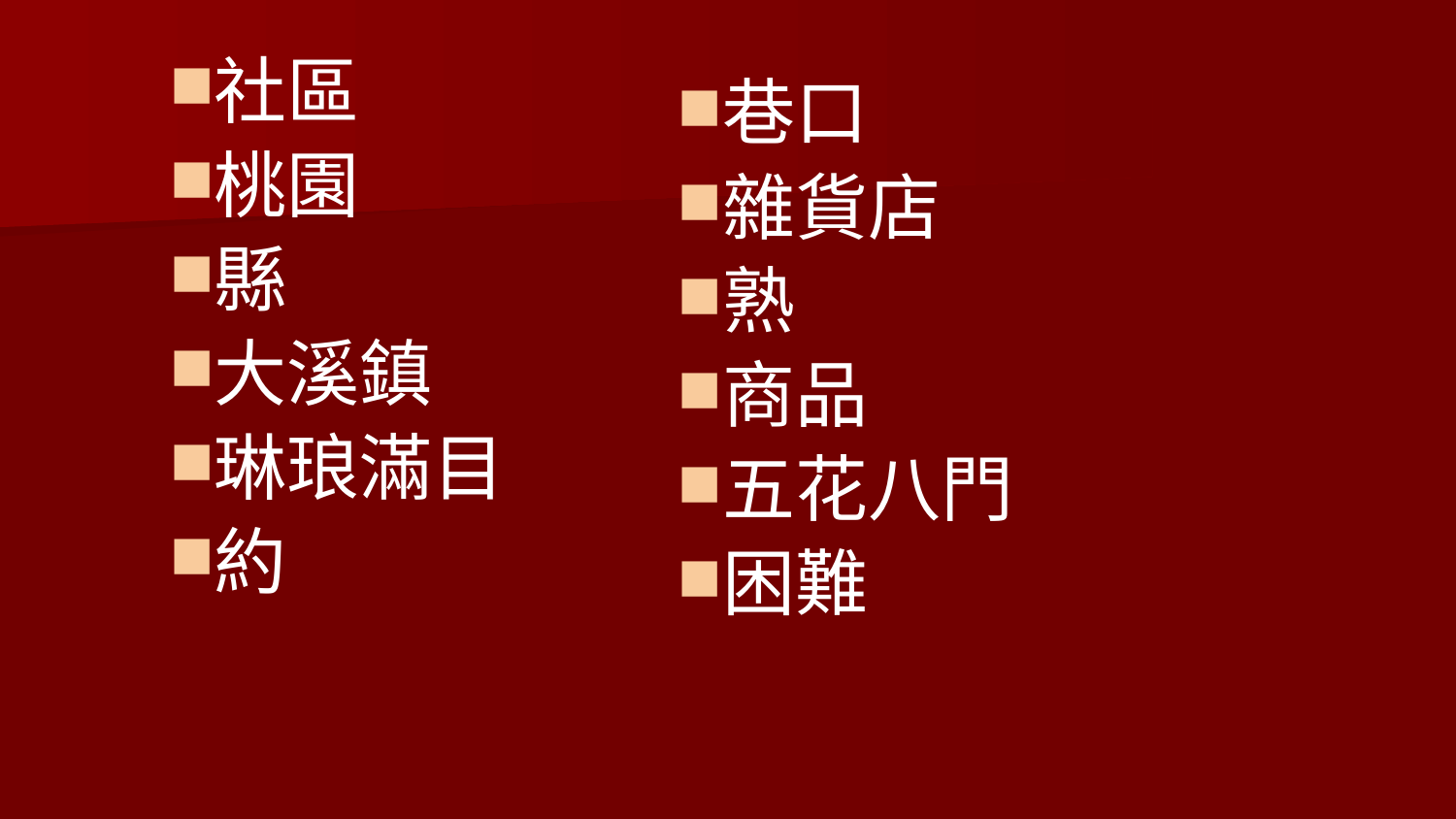

社區
桃園
縣
大溪鎮
琳琅滿目
約
巷口
雜貨店
熟
商品
五花八門
困難